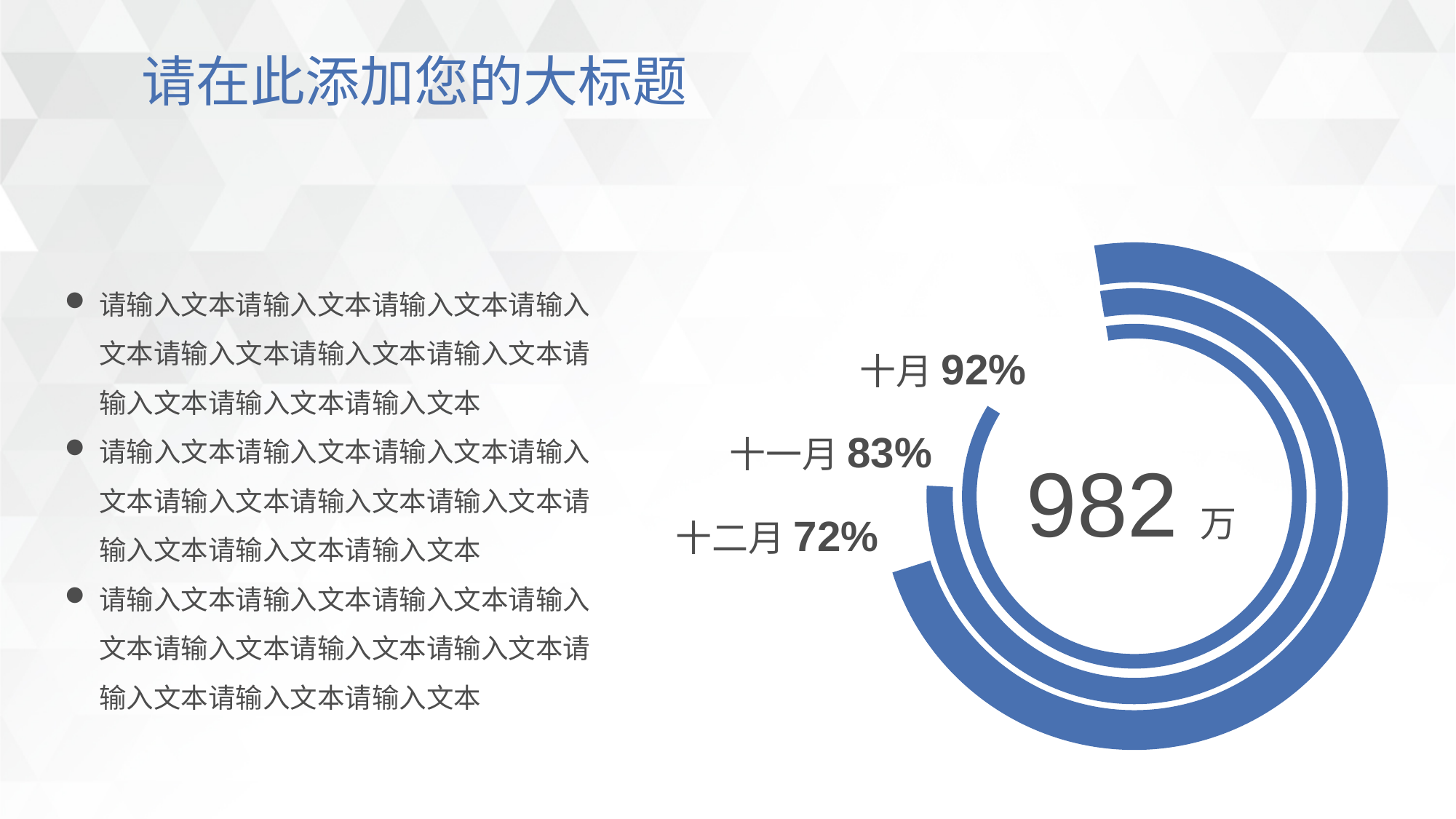

# 请在此添加您的大标题
请输入文本请输入文本请输入文本请输入文本请输入文本请输入文本请输入文本请输入文本请输入文本请输入文本
请输入文本请输入文本请输入文本请输入文本请输入文本请输入文本请输入文本请输入文本请输入文本请输入文本
请输入文本请输入文本请输入文本请输入文本请输入文本请输入文本请输入文本请输入文本请输入文本请输入文本

十月92%
十一月83%
982万
十二月72%